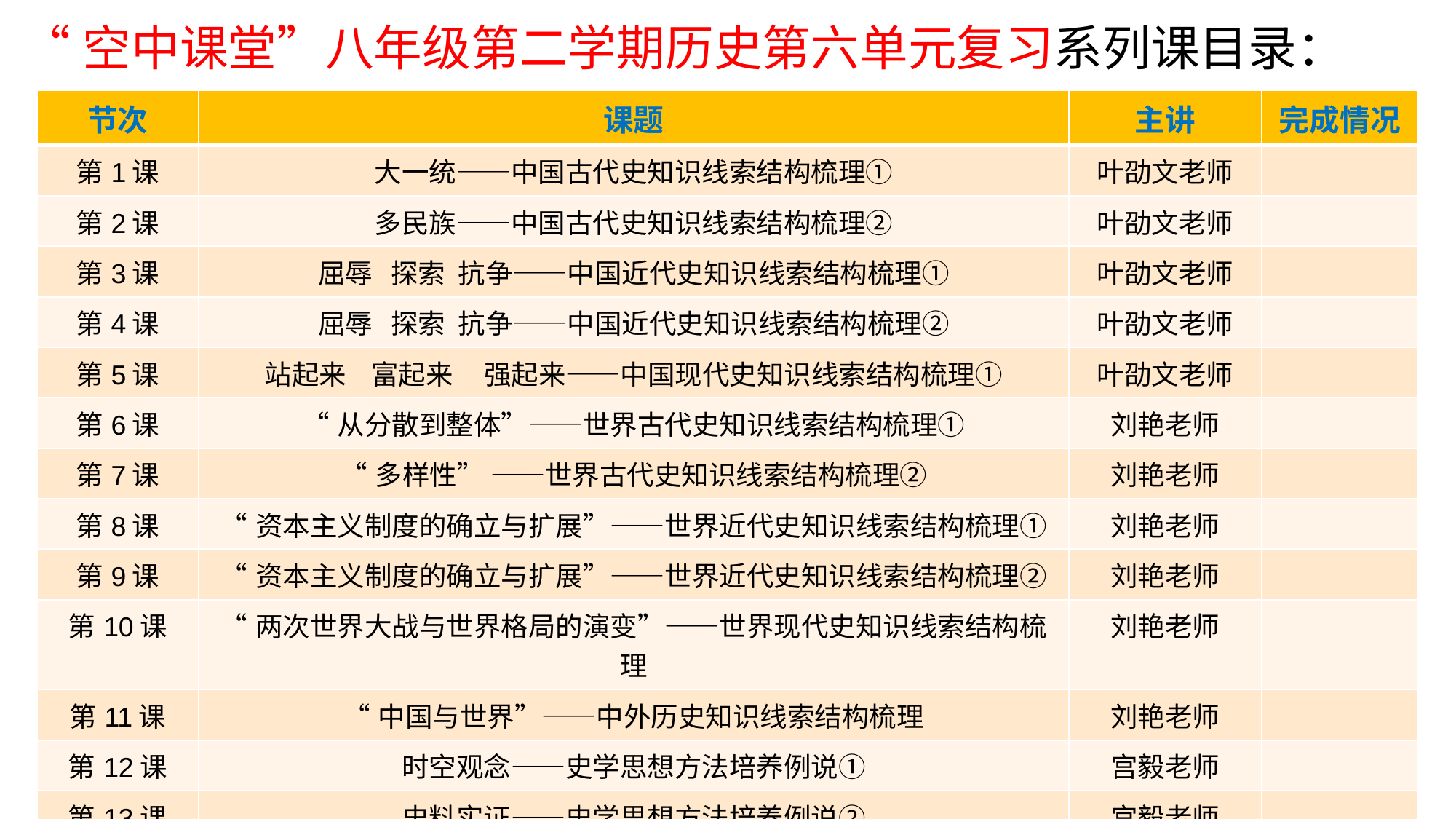

# “空中课堂”八年级第二学期历史第六单元复习系列课目录：
| 节次 | 课题 | 主讲 | 完成情况 |
| --- | --- | --- | --- |
| 第1课 | 大一统——中国古代史知识线索结构梳理① | 叶劭文老师 |  |
| 第2课 | 多民族——中国古代史知识线索结构梳理② | 叶劭文老师 |  |
| 第3课 | 屈辱 探索 抗争——中国近代史知识线索结构梳理① | 叶劭文老师 |  |
| 第4课 | 屈辱 探索 抗争——中国近代史知识线索结构梳理② | 叶劭文老师 |  |
| 第5课 | 站起来 富起来 强起来——中国现代史知识线索结构梳理① | 叶劭文老师 |  |
| 第6课 | “从分散到整体”——世界古代史知识线索结构梳理① | 刘艳老师 |  |
| 第7课 | “多样性” ——世界古代史知识线索结构梳理② | 刘艳老师 |  |
| 第8课 | “资本主义制度的确立与扩展”——世界近代史知识线索结构梳理① | 刘艳老师 |  |
| 第9课 | “资本主义制度的确立与扩展”——世界近代史知识线索结构梳理② | 刘艳老师 |  |
| 第10课 | “两次世界大战与世界格局的演变”——世界现代史知识线索结构梳理 | 刘艳老师 |  |
| 第11课 | “中国与世界”——中外历史知识线索结构梳理 | 刘艳老师 |  |
| 第12课 | 时空观念——史学思想方法培养例说① | 宫毅老师 |  |
| 第13课 | 史料实证——史学思想方法培养例说② | 宫毅老师 |  |
| 第14课 | 历史解释——史学思想方法培养例说③ | 宫毅老师 |  |